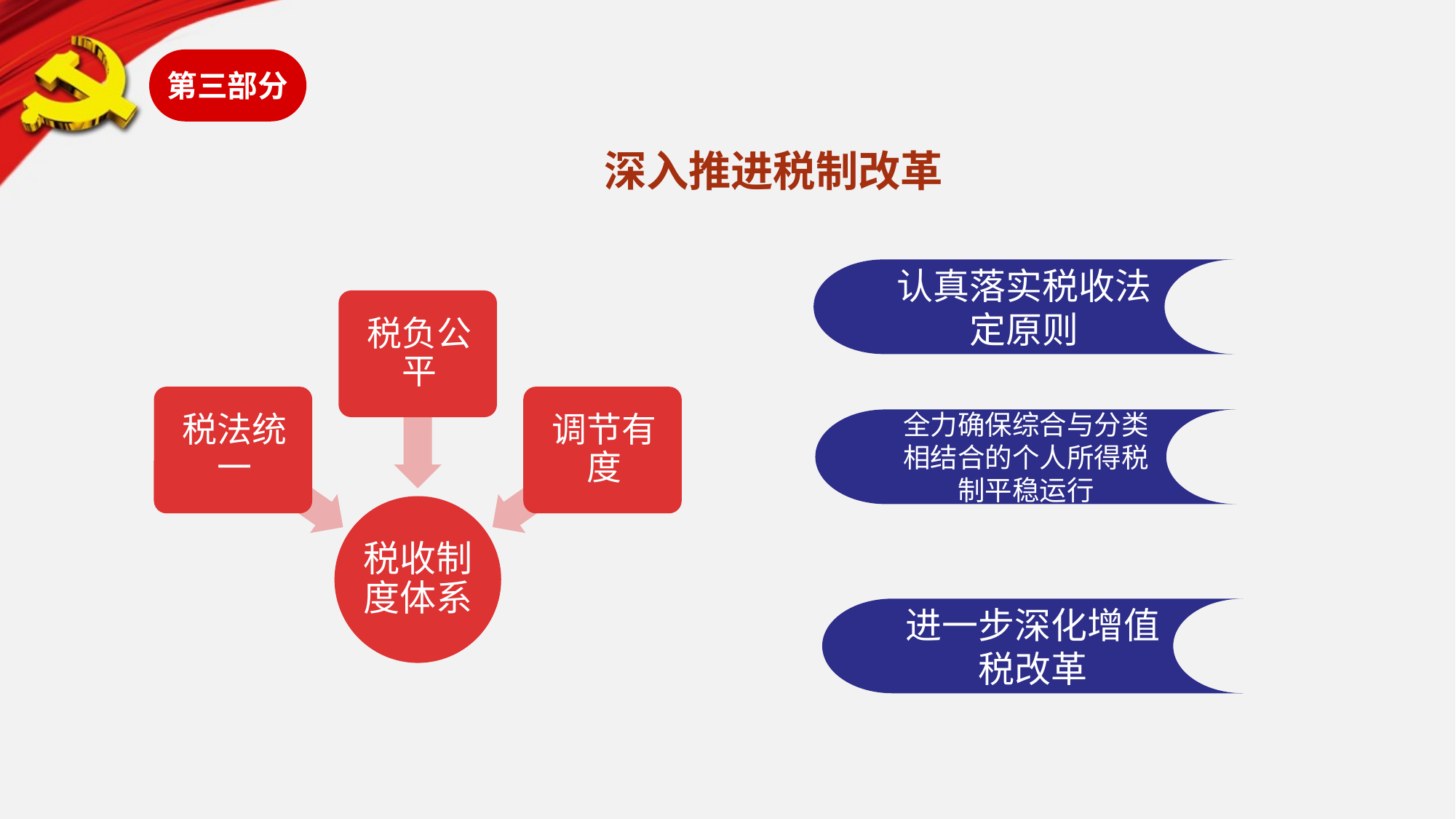

第三部分
深入推进税制改革
税收制度体系
税法统一
税负公平
调节有度
认真落实税收法定原则
全力确保综合与分类相结合的个人所得税制平稳运行
进一步深化增值税改革